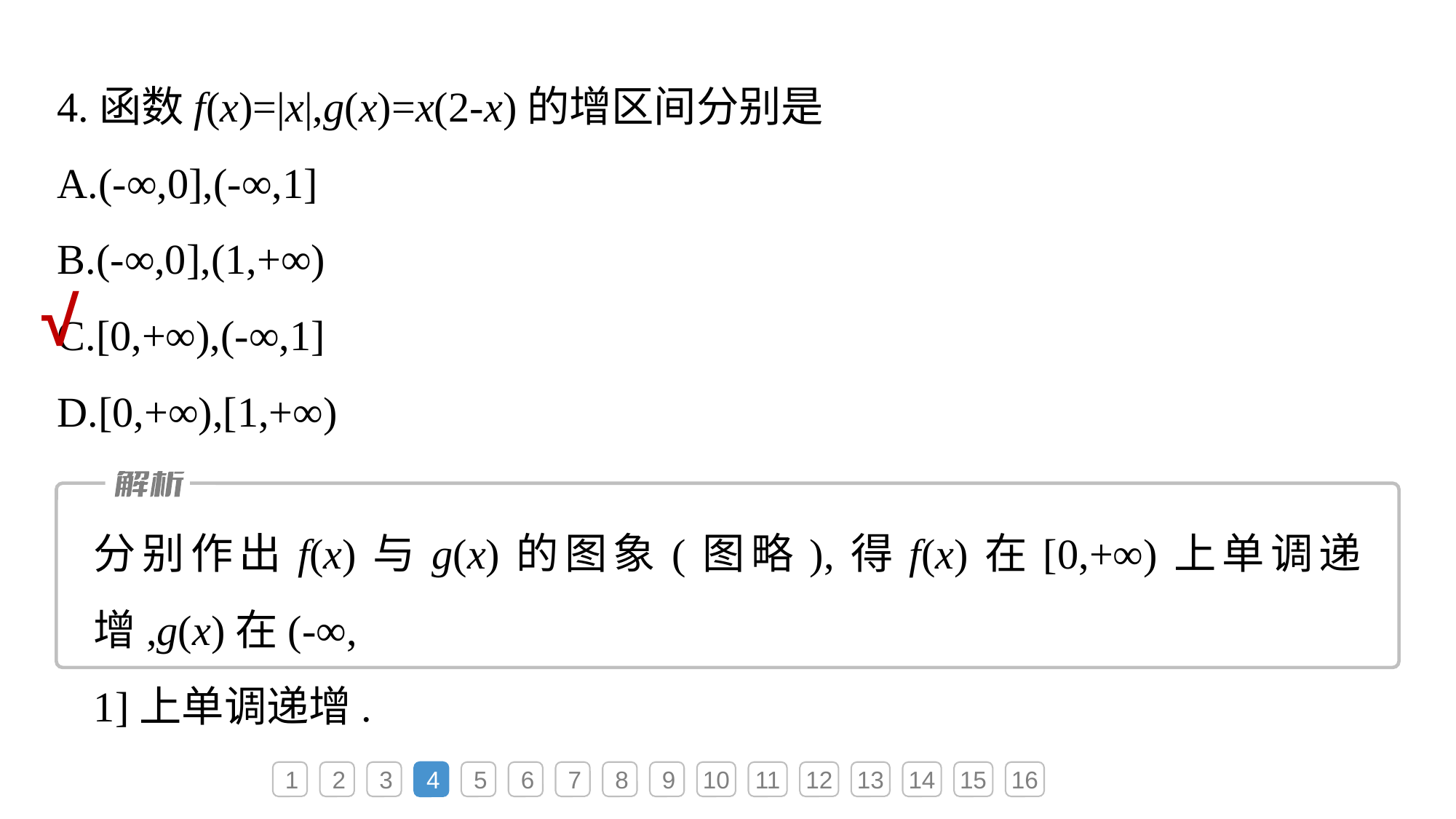

4.函数f(x)=|x|,g(x)=x(2-x)的增区间分别是
A.(-∞,0],(-∞,1]
B.(-∞,0],(1,+∞)
C.[0,+∞),(-∞,1]
D.[0,+∞),[1,+∞)
√

分别作出f(x)与g(x)的图象(图略),得f(x)在[0,+∞)上单调递增,g(x)在(-∞,
1]上单调递增.
1
2
3
4
5
6
7
8
9
10
11
12
13
14
15
16